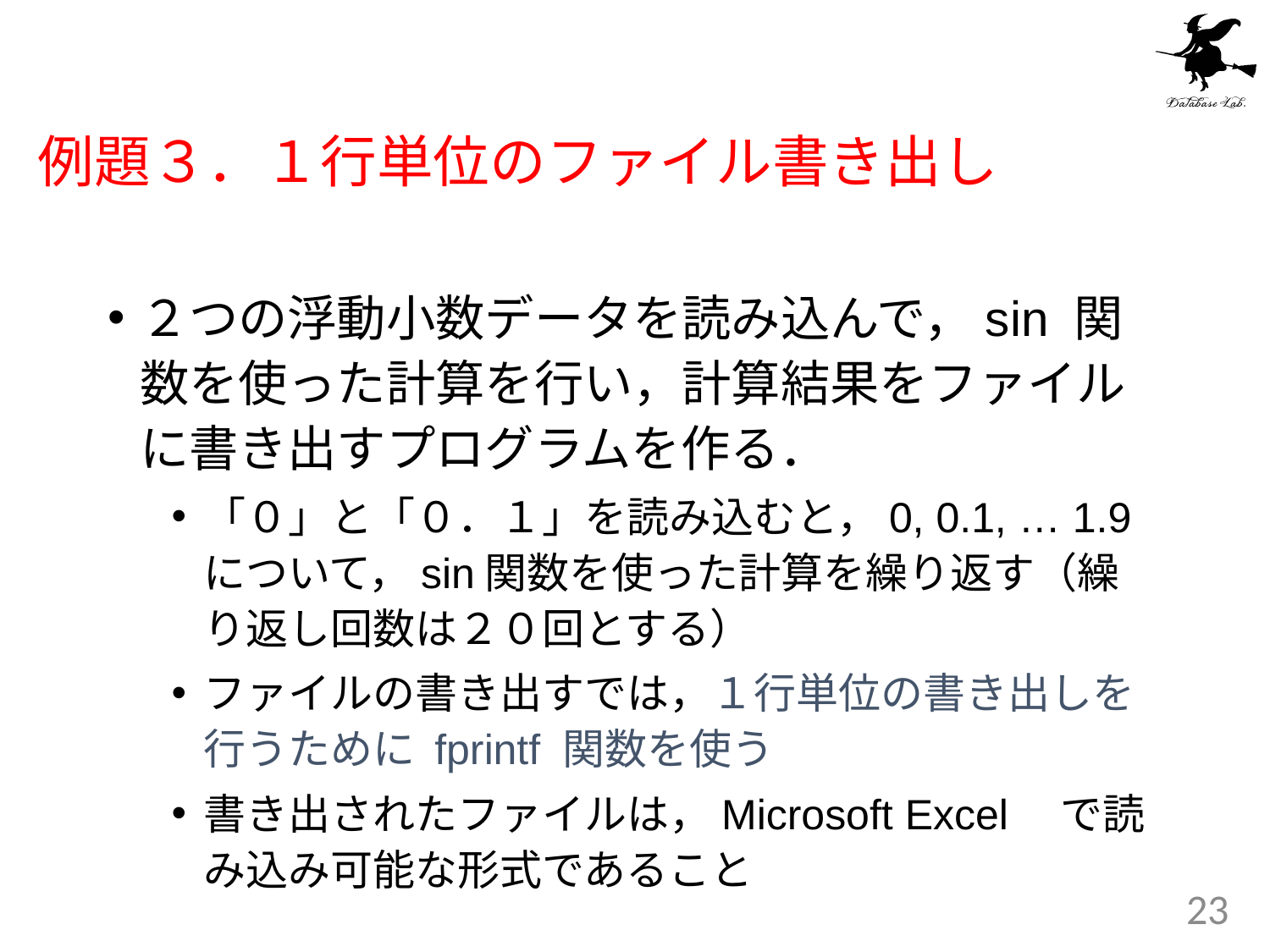

# 例題３．１行単位のファイル書き出し
２つの浮動小数データを読み込んで，sin 関数を使った計算を行い，計算結果をファイルに書き出すプログラムを作る．
「０」と「０．１」を読み込むと，0, 0.1, … 1.9 について，sin関数を使った計算を繰り返す（繰り返し回数は２０回とする）
ファイルの書き出すでは，１行単位の書き出しを行うために fprintf 関数を使う
書き出されたファイルは，Microsoft Excel　で読み込み可能な形式であること
23